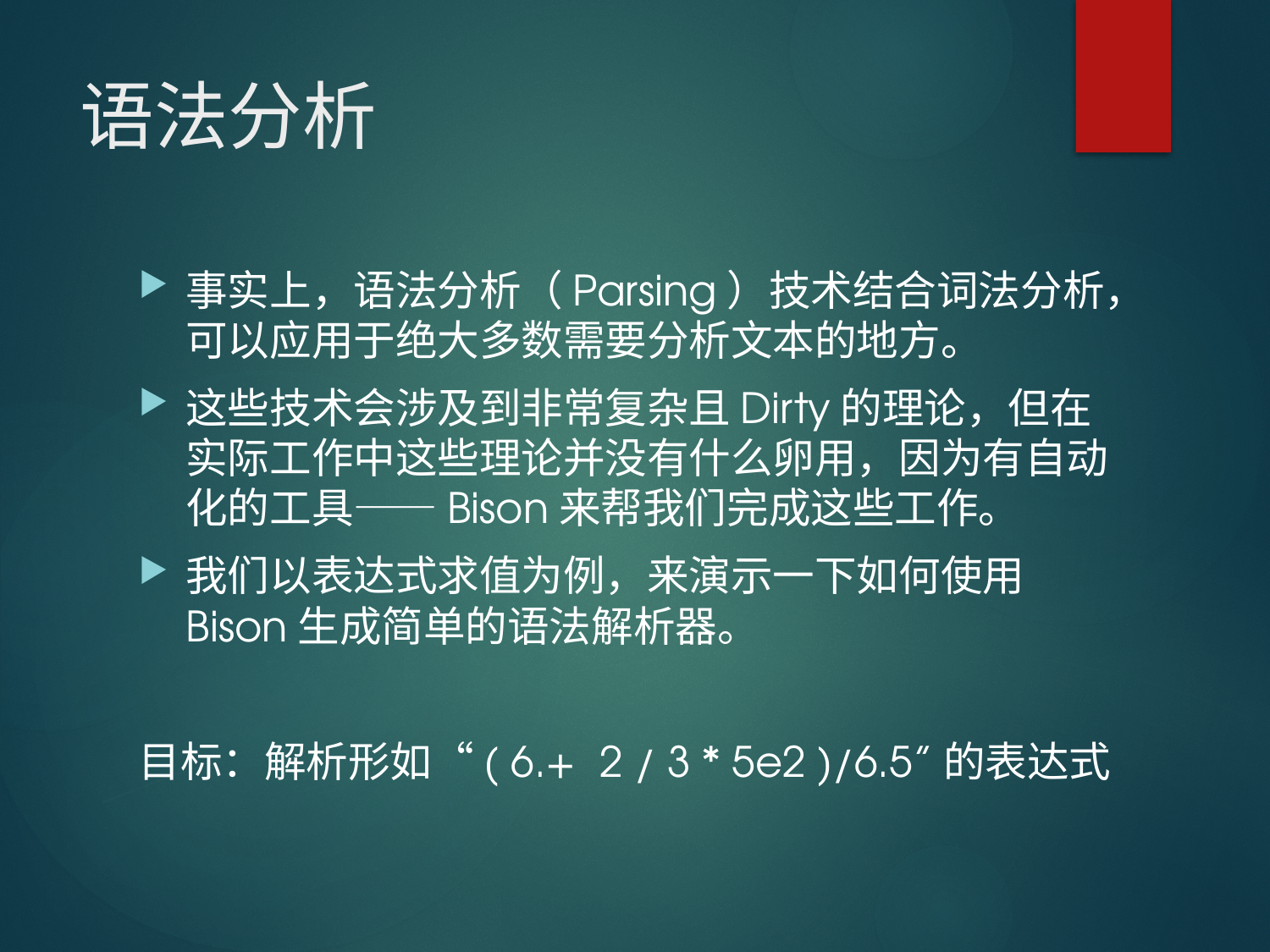

# 语法分析
事实上，语法分析（Parsing）技术结合词法分析，可以应用于绝大多数需要分析文本的地方。
这些技术会涉及到非常复杂且Dirty的理论，但在实际工作中这些理论并没有什么卵用，因为有自动化的工具——Bison来帮我们完成这些工作。
我们以表达式求值为例，来演示一下如何使用Bison生成简单的语法解析器。

目标：解析形如“( 6.+  2 / 3 * 5e2 )/6.5”的表达式